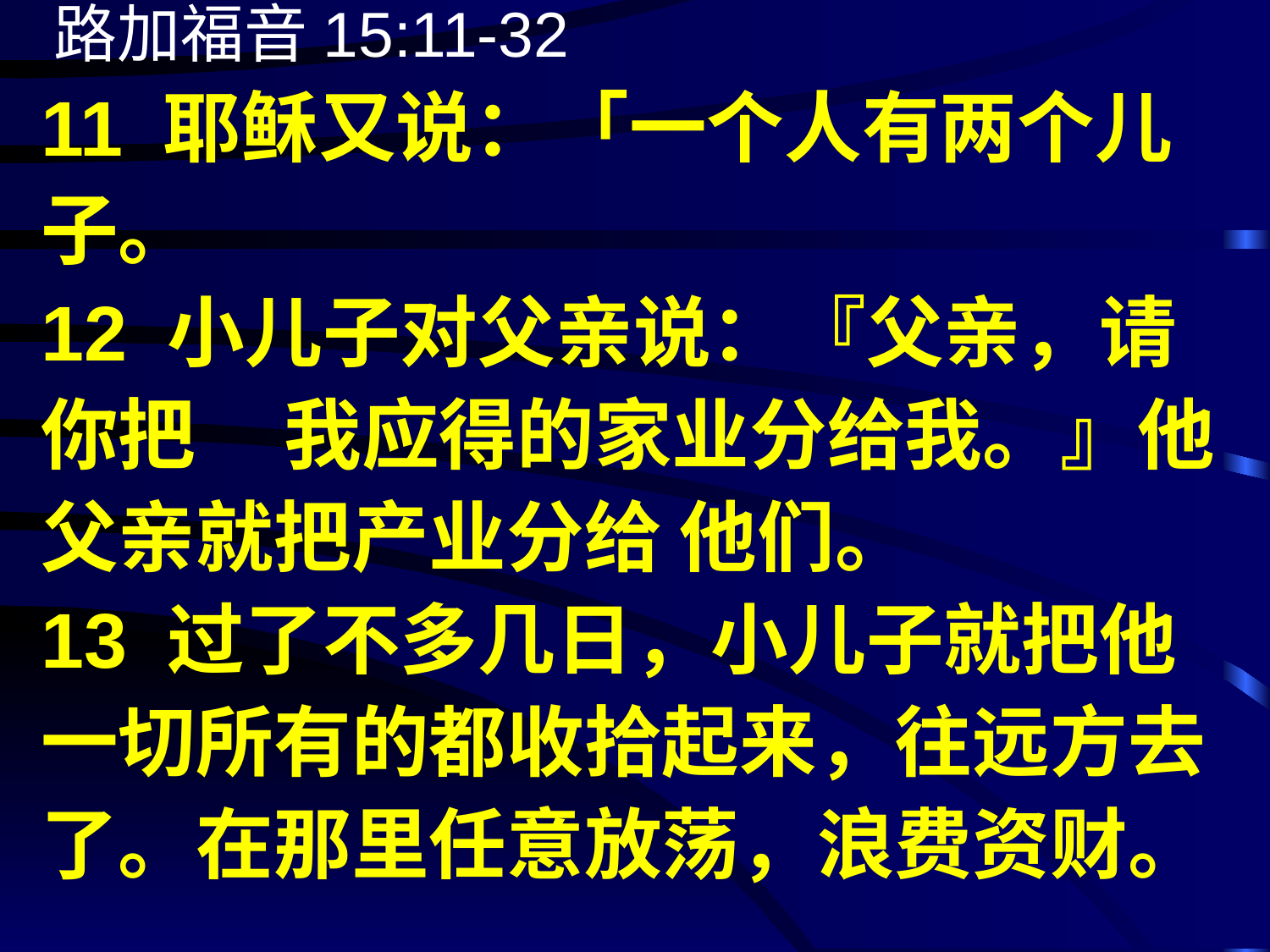

# 路加福音15:11-32 11 耶稣又说：「一个人有两个儿子。 12 小儿子对父亲说：『父亲，请你把     我应得的家业分给我。』他父亲就把产业分给 他们。 13 过了不多几日，小儿子就把他一切所有的都收拾起来，往远方去了。在那里任意放荡，浪费资财。